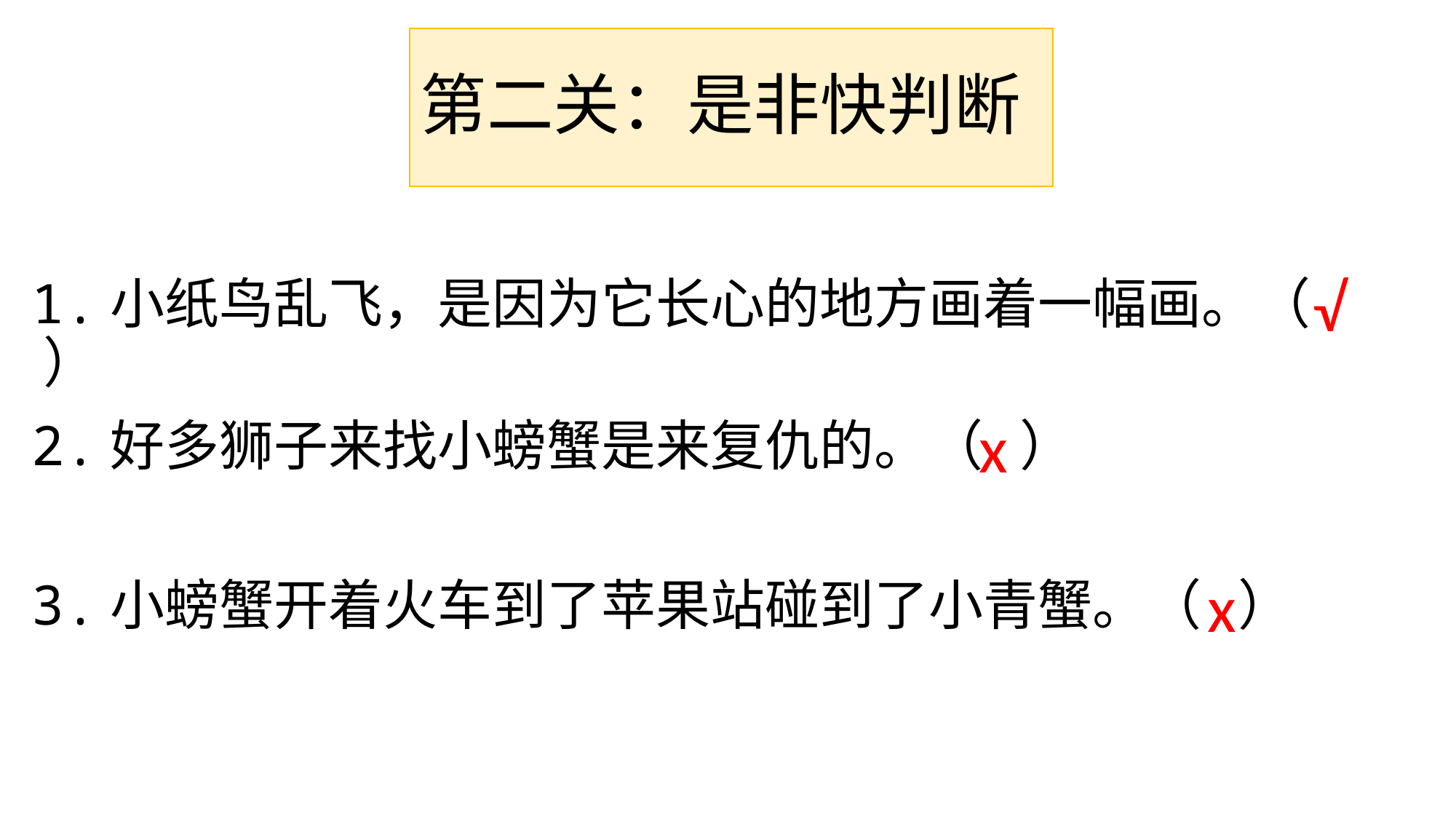

# 第二关：是非快判断
√
1.小纸鸟乱飞，是因为它长心的地方画着一幅画。（   ）
x
2.好多狮子来找小螃蟹是来复仇的。（   ）
x
3.小螃蟹开着火车到了苹果站碰到了小青蟹。（   ）